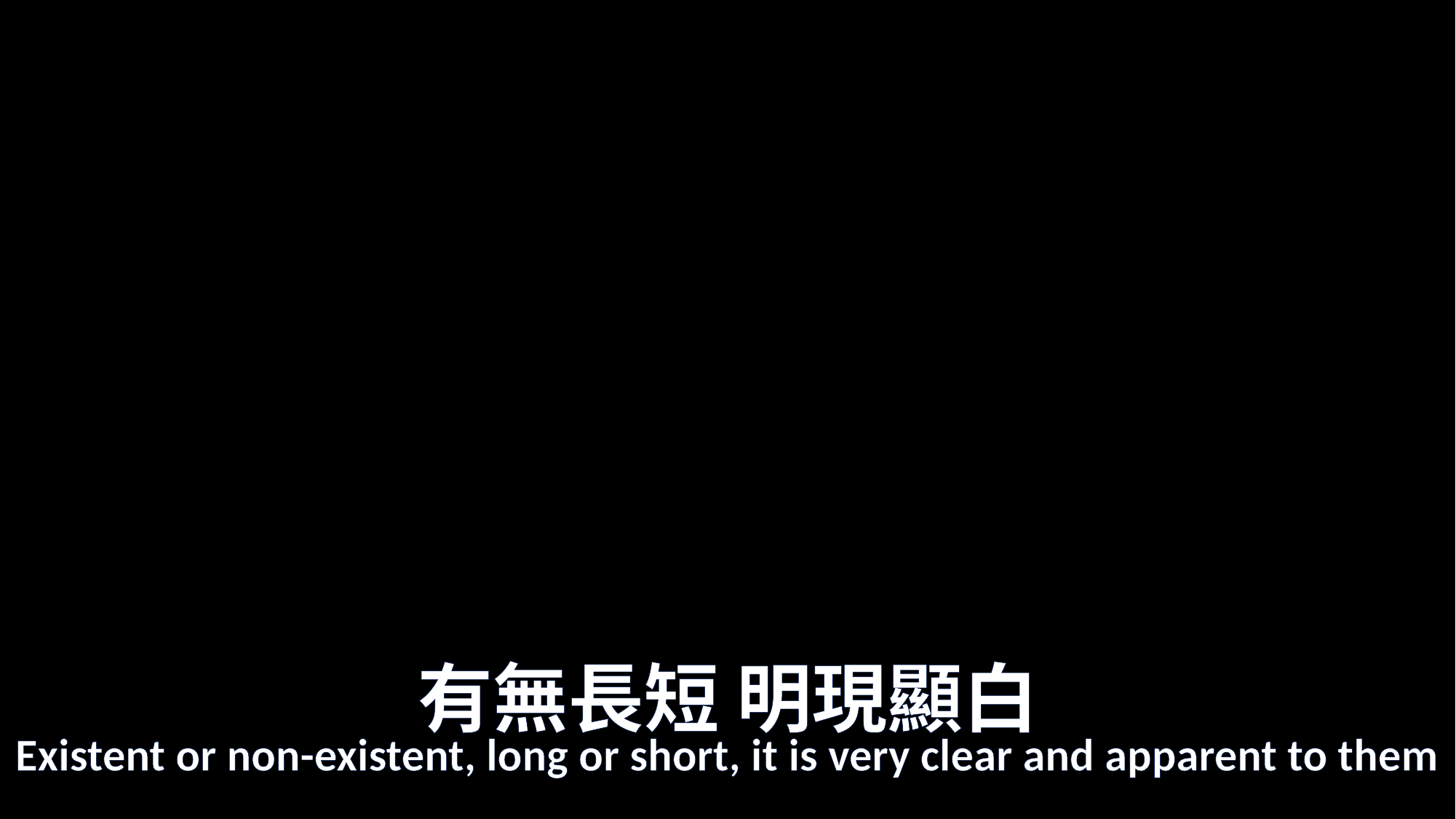

# 有無長短 明現顯白
Existent or non-existent, long or short, it is very clear and apparent to them